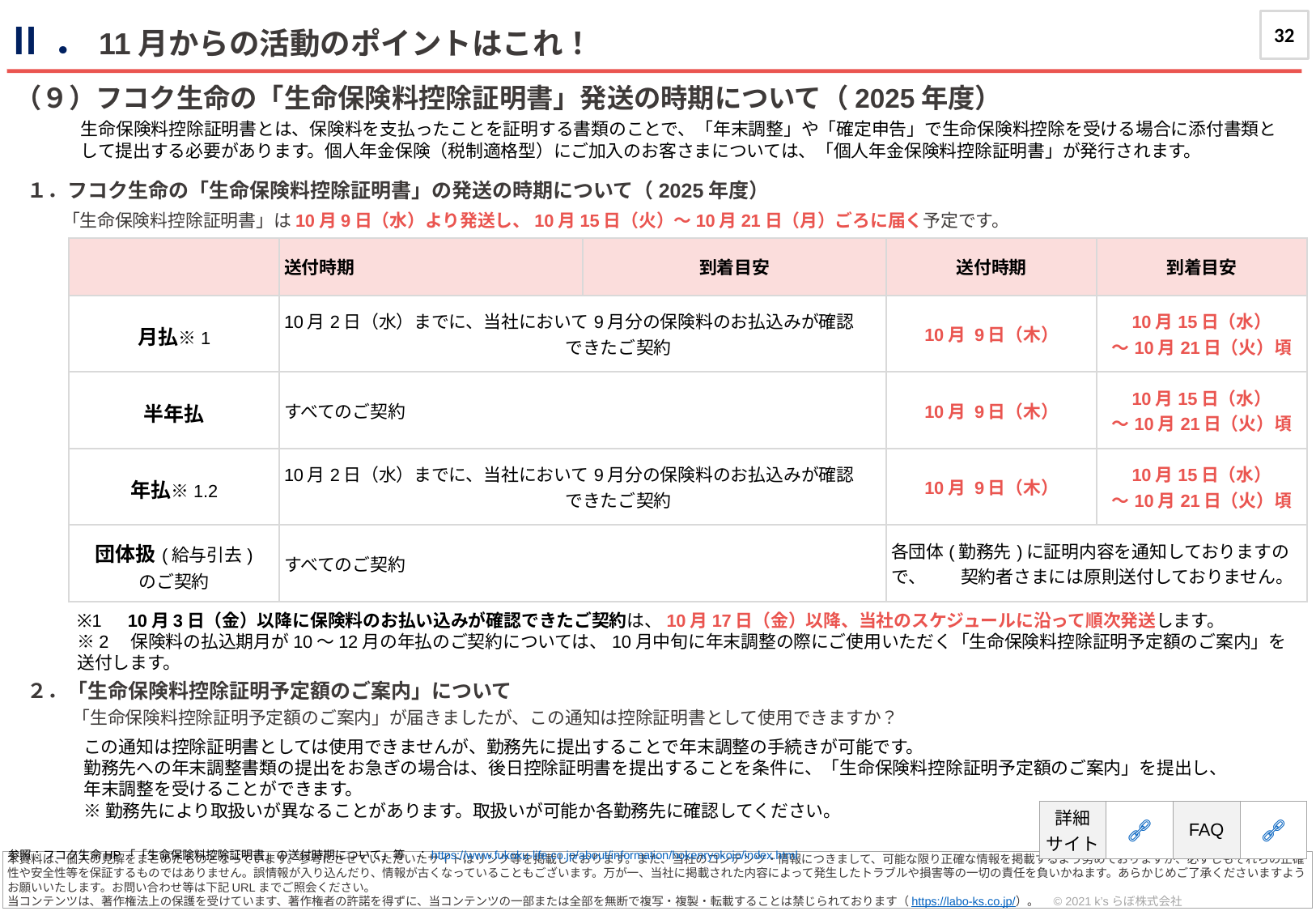

32
Ⅱ．11月からの活動のポイントはこれ！
journal
（９）フコク生命の「生命保険料控除証明書」発送の時期について（2025年度）
生命保険料控除証明書とは、保険料を支払ったことを証明する書類のことで、「年末調整」や「確定申告」で生命保険料控除を受ける場合に添付書類として提出する必要があります。個人年金保険（税制適格型）にご加入のお客さまについては、「個人年金保険料控除証明書」が発行されます。
１．フコク生命の「生命保険料控除証明書」の発送の時期について（2025年度）

　　「生命保険料控除証明書」は10月9日（水）より発送し、10月15日（火）～10月21日（月）ごろに届く予定です。
|  | 送付時期 | 到着目安 | 送付時期 | 到着目安 |
| --- | --- | --- | --- | --- |
| 月払※1 | 10月2日（水）までに、当社において9月分の保険料のお払込みが確認　　　　　　　　　　　　　　　　　できたご契約 | 10月12日（水） ～10月19日（水）頃 | 10月 9日（木） | 10月15日（水） ～10月21日（火）頃 |
| 半年払 | すべてのご契約 | 10月12日（水） ～10月19日（水）頃 | 10月 9日（木） | 10月15日（水） ～10月21日（火）頃 |
| 年払※1.2 | 10月2日（水）までに、当社において9月分の保険料のお払込みが確認　　　　　　　　　　　　　　　　　できたご契約 | 10月12日（水） ～10月19日（水）頃 | 10月 9日（木） | 10月15日（水） ～10月21日（火）頃 |
| 団体扱(給与引去) のご契約 | すべてのご契約 |  | 各団体(勤務先)に証明内容を通知しておりますので、　　契約者さまには原則送付しておりません。 |  |
※1　10月3日（金）以降に保険料のお払い込みが確認できたご契約は、10月17日（金）以降、当社のスケジュールに沿って順次発送します。
※2　保険料の払込期月が10～12月の年払のご契約については、10月中旬に年末調整の際にご使用いただく「生命保険料控除証明予定額のご案内」を送付します。
２．「生命保険料控除証明予定額のご案内」について

　　　「生命保険料控除証明予定額のご案内」が届きましたが、この通知は控除証明書として使用できますか？
この通知は控除証明書としては使用できませんが、勤務先に提出することで年末調整の手続きが可能です。
勤務先への年末調整書類の提出をお急ぎの場合は、後日控除証明書を提出することを条件に、「生命保険料控除証明予定額のご案内」を提出し、
年末調整を受けることができます。
※勤務先により取扱いが異なることがあります。取扱いが可能か各勤務先に確認してください。
| 詳細 サイト | 🔗 | FAQ | 🔗 |
| --- | --- | --- | --- |
参照：フコク生命HP「「生命保険料控除証明書」の送付時期について」等　：https://www.fukoku-life.co.jp/about/information/hokenryokojo/index.html